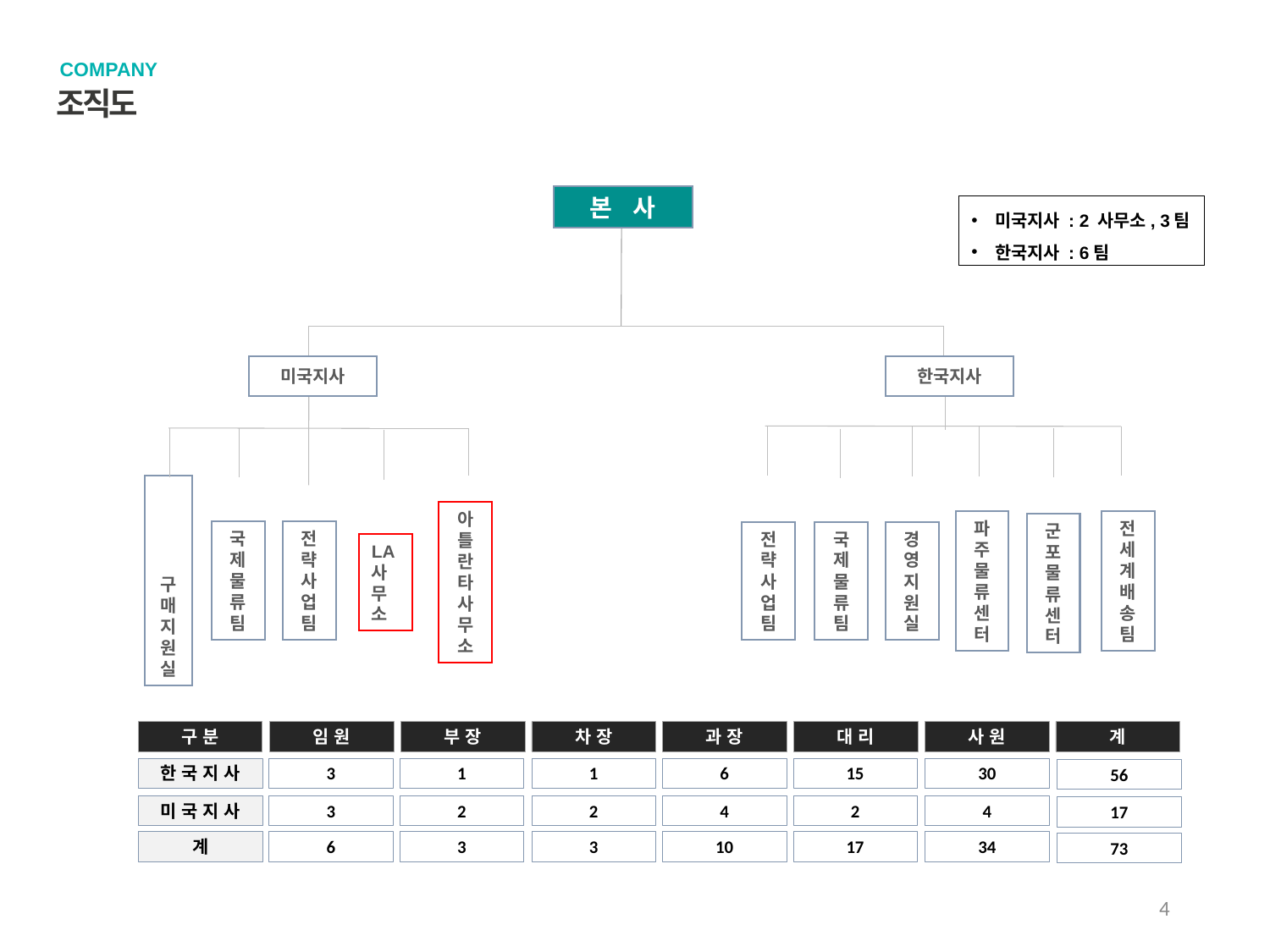

COMPANY
조직도
본   사
미국지사 : 2 사무소, 3팀
한국지사 : 6팀

미국지사
한국지사

국제물류팀
전략사업팀
구매지원실
전세계배송팀
전략사업팀
국제물류팀
경영지원실
파주물류센터
LA사무소
아틀란타사무소
군포물류센터
구 분
임 원
부 장
차 장
과 장
대 리
사 원
계
한 국 지 사
3
1
1
6
15
30
56
미 국 지 사
3
2
2
4
2
4
17
계
6
3
3
10
17
34
73
4